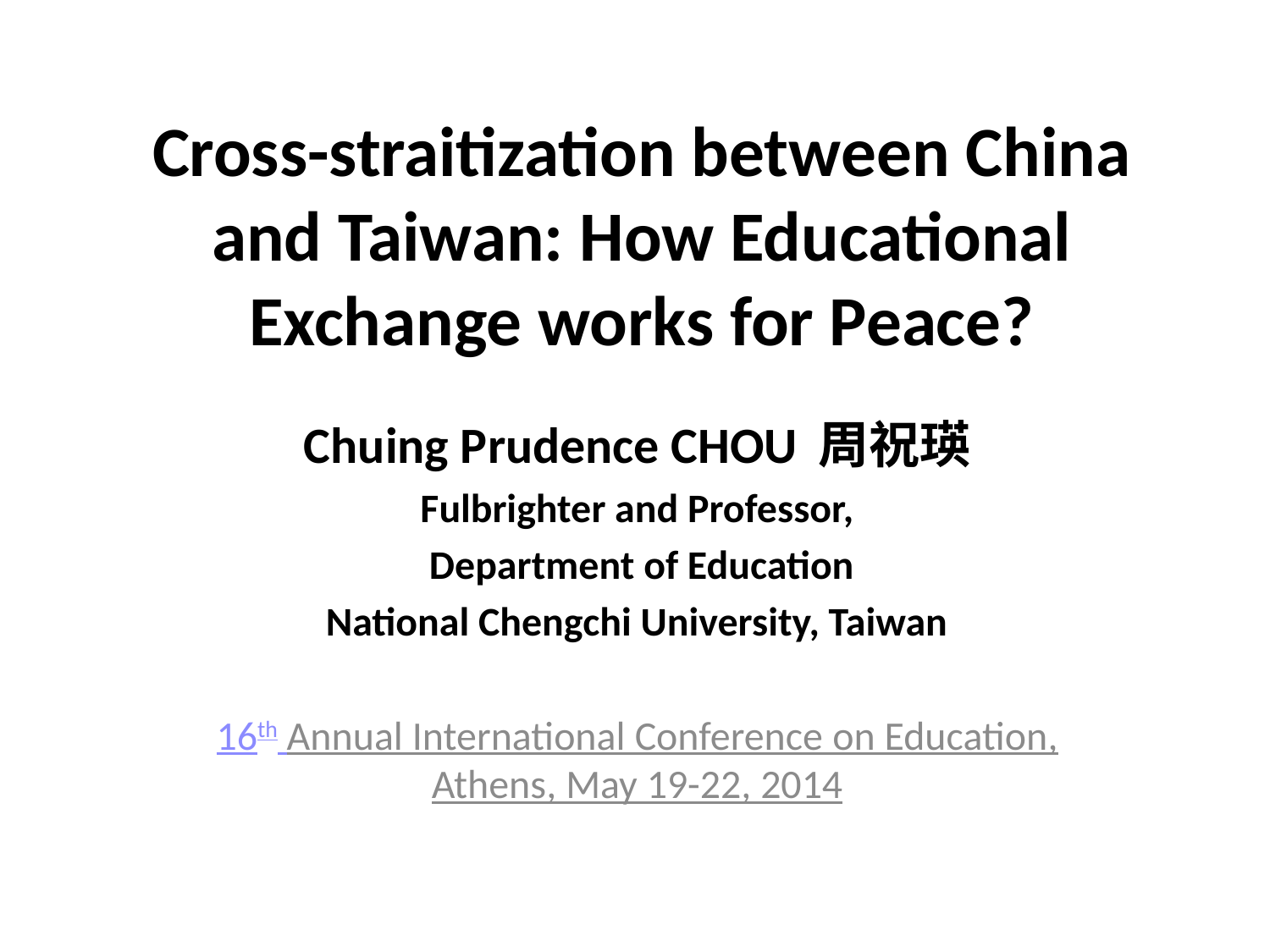

# Cross-straitization between China and Taiwan: How Educational Exchange works for Peace?
Chuing Prudence CHOU 周祝瑛
Fulbrighter and Professor,
 Department of Education
National Chengchi University, Taiwan

16th Annual International Conference on Education, Athens, May 19-22, 2014